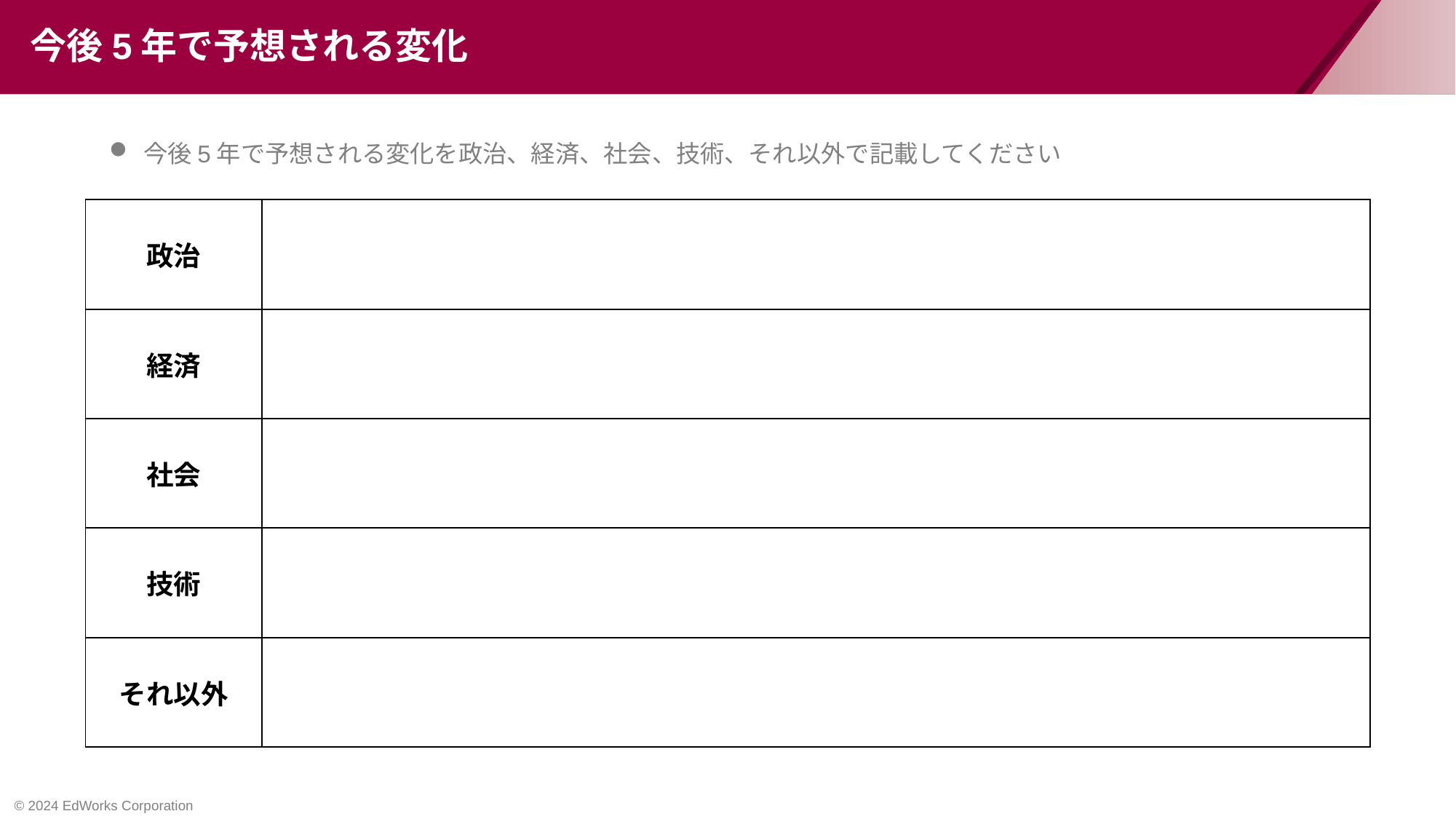

# 今後5年で予想される変化
今後5年で予想される変化を政治、経済、社会、技術、それ以外で記載してください
| 政治 |  |
| --- | --- |
| 経済 |  |
| 社会 |  |
| 技術 |  |
| それ以外 |  |